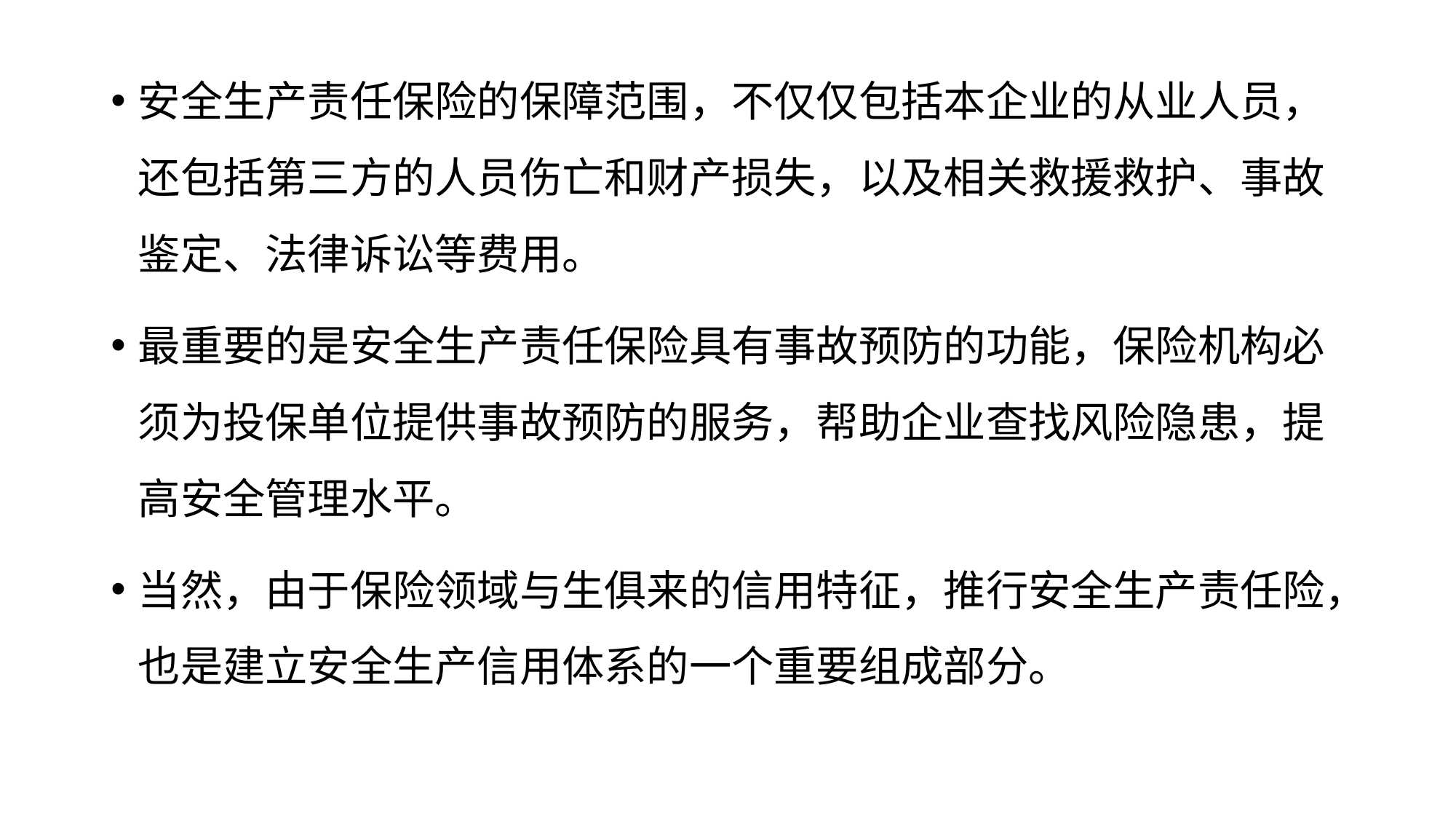

#
安全生产责任保险的保障范围，不仅仅包括本企业的从业人员，还包括第三方的人员伤亡和财产损失，以及相关救援救护、事故鉴定、法律诉讼等费用。
最重要的是安全生产责任保险具有事故预防的功能，保险机构必须为投保单位提供事故预防的服务，帮助企业查找风险隐患，提高安全管理水平。
当然，由于保险领域与生俱来的信用特征，推行安全生产责任险，也是建立安全生产信用体系的一个重要组成部分。
116